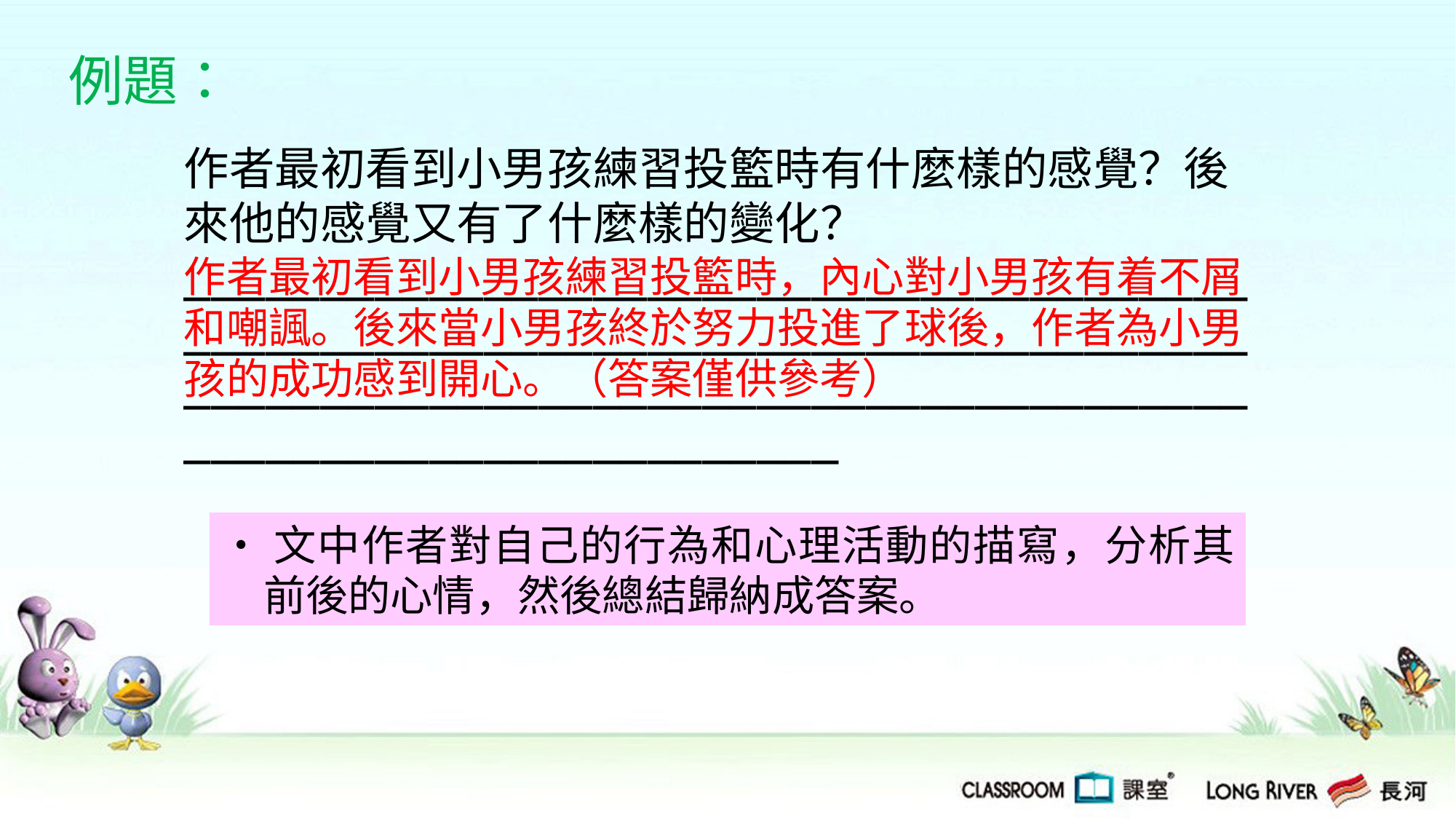

例題：
作者最初看到小男孩練習投籃時有什麼樣的感覺？後來他的感覺又有了什麼樣的變化？
_____________________________________________________________________________________________________________________________________________
作者最初看到小男孩練習投籃時，內心對小男孩有着不屑和嘲諷。後來當小男孩終於努力投進了球後，作者為小男孩的成功感到開心。（答案僅供參考）
‧文中作者對自己的行為和心理活動的描寫，分析其前後的心情，然後總結歸納成答案。